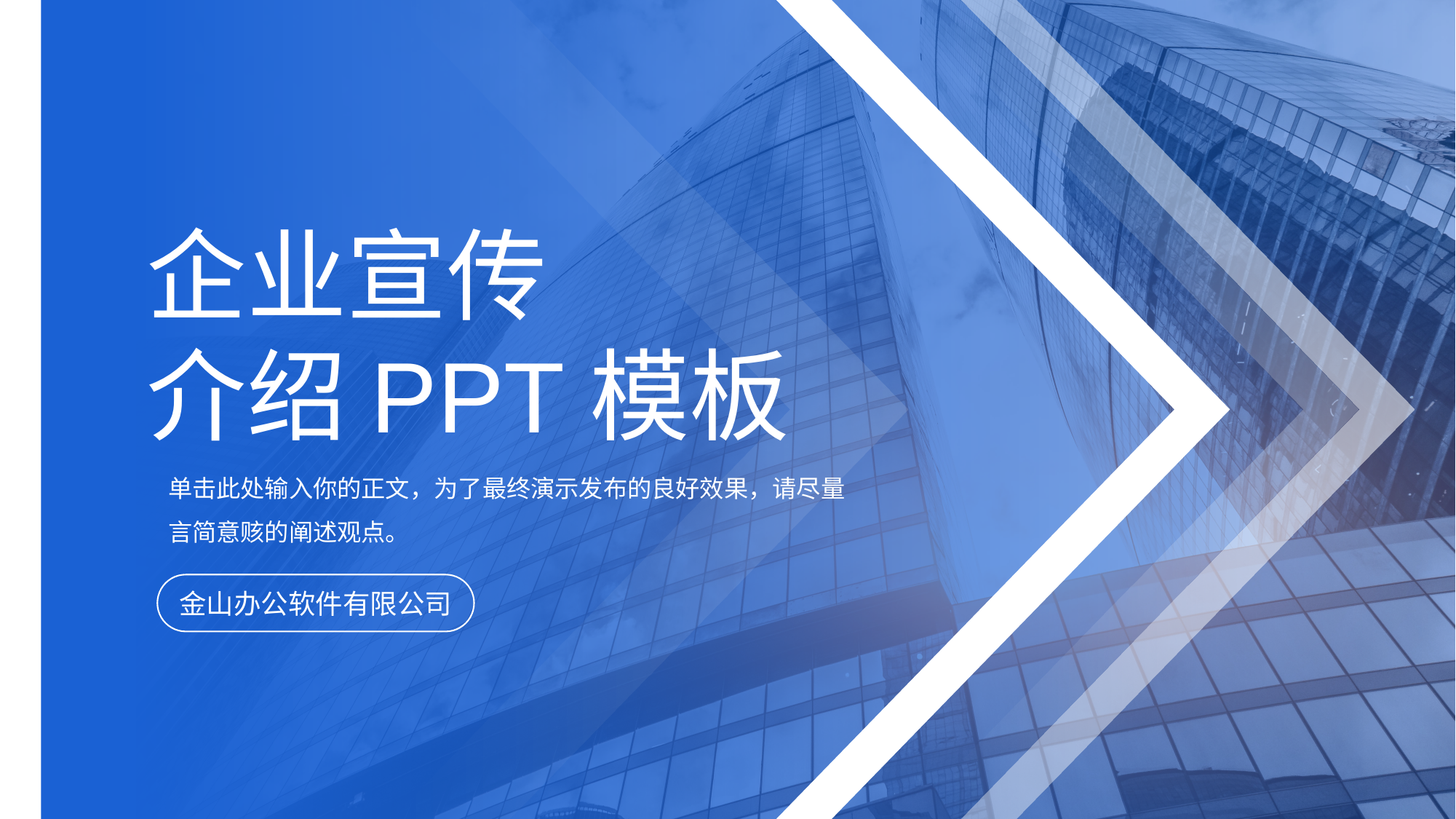

企业宣传
介绍PPT模板
单击此处输入你的正文，为了最终演示发布的良好效果，请尽量言简意赅的阐述观点。
金山办公软件有限公司